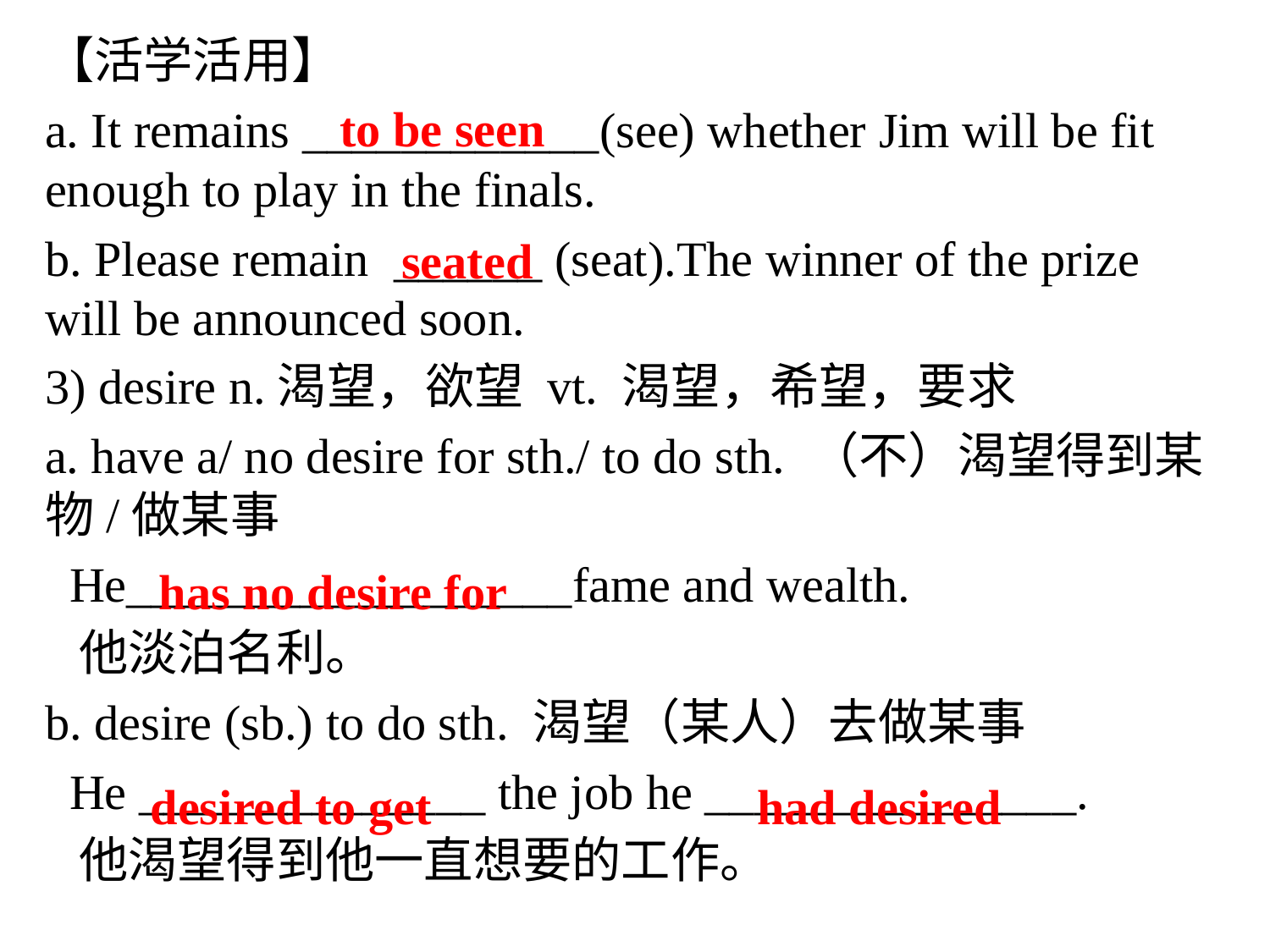

【活学活用】
a. It remains ____________(see) whether Jim will be fit enough to play in the finals.
b. Please remain  ______ (seat).The winner of the prize will be announced soon.
3) desire n.渴望，欲望 vt. 渴望，希望，要求
a. have a/ no desire for sth./ to do sth. （不）渴望得到某物/做某事
  He__________________fame and wealth.
  他淡泊名利。
b. desire (sb.) to do sth. 渴望（某人）去做某事
  He ______________ the job he _______________.
  他渴望得到他一直想要的工作。

  to be seen
  seated
  has no desire for
  desired to get
   had desired